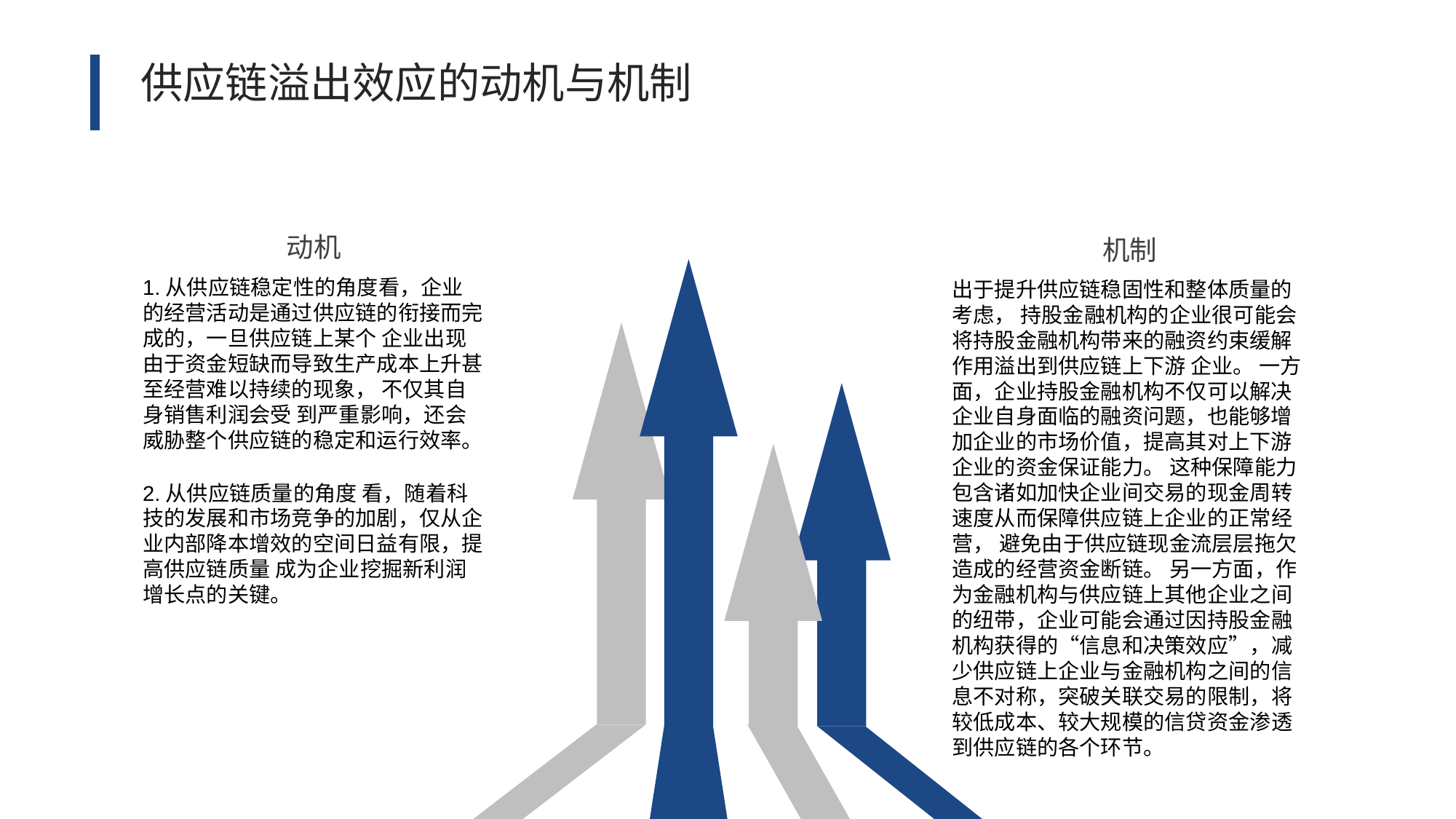

供应链溢出效应的动机与机制
动机
机制

1.从供应链稳定性的角度看，企业的经营活动是通过供应链的衔接而完成的，一旦供应链上某个 企业出现由于资金短缺而导致生产成本上升甚至经营难以持续的现象， 不仅其自身销售利润会受 到严重影响，还会威胁整个供应链的稳定和运行效率。
出于提升供应链稳固性和整体质量的考虑， 持股金融机构的企业很可能会将持股金融机构带来的融资约束缓解作用溢出到供应链上下游 企业。 一方面，企业持股金融机构不仅可以解决企业自身面临的融资问题，也能够增加企业的市场价值，提高其对上下游企业的资金保证能力。 这种保障能力包含诸如加快企业间交易的现金周转速度从而保障供应链上企业的正常经营， 避免由于供应链现金流层层拖欠造成的经营资金断链。 另一方面，作为金融机构与供应链上其他企业之间的纽带，企业可能会通过因持股金融机构获得的“信息和决策效应”，减少供应链上企业与金融机构之间的信息不对称，突破关联交易的限制，将较低成本、较大规模的信贷资金渗透到供应链的各个环节。

2.从供应链质量的角度 看，随着科技的发展和市场竞争的加剧，仅从企业内部降本增效的空间日益有限，提高供应链质量 成为企业挖掘新利润增长点的关键。